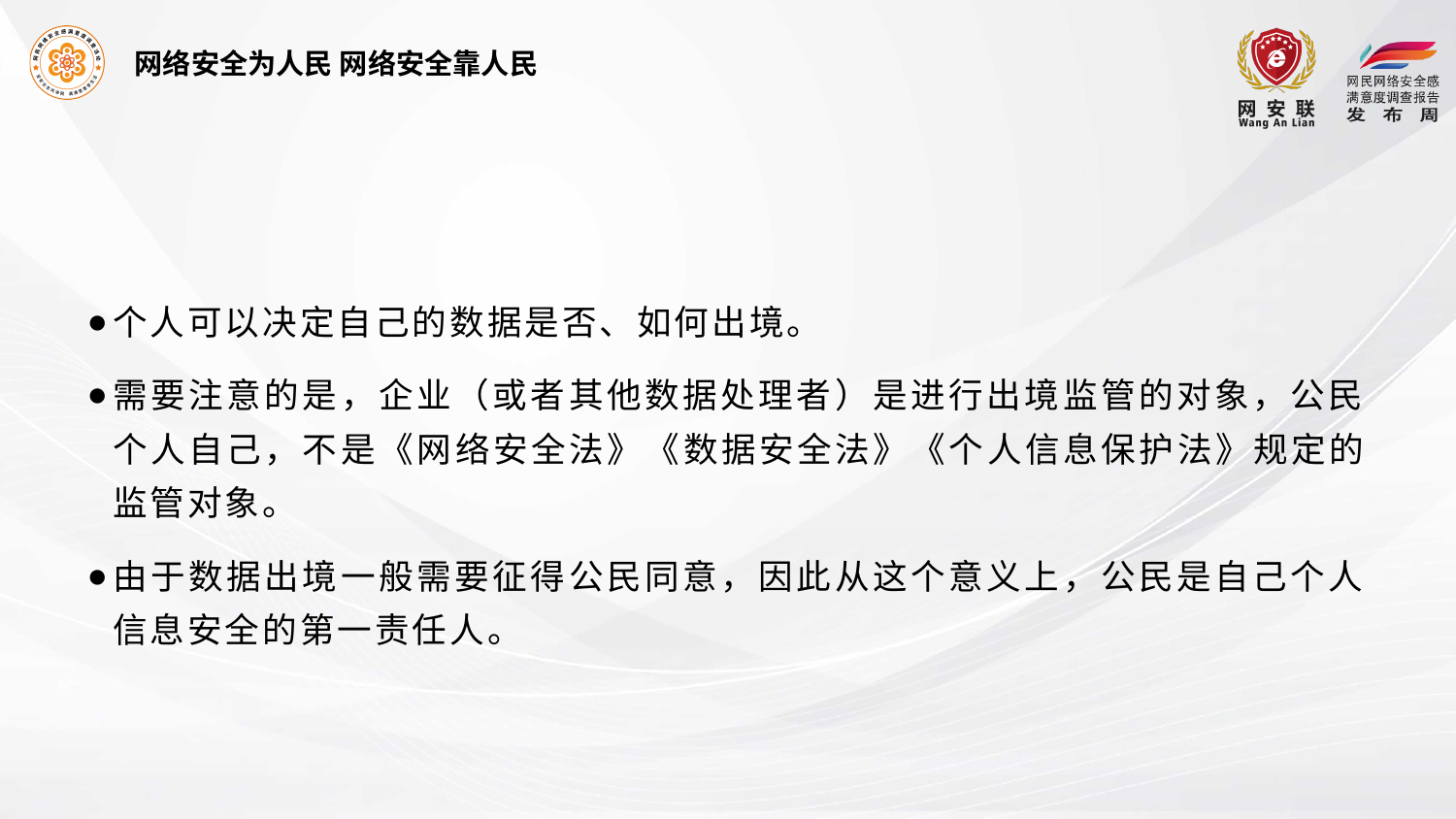

#
个人可以决定自己的数据是否、如何出境。
需要注意的是，企业（或者其他数据处理者）是进行出境监管的对象，公民个人自己，不是《网络安全法》《数据安全法》《个人信息保护法》规定的监管对象。
由于数据出境一般需要征得公民同意，因此从这个意义上，公民是自己个人信息安全的第一责任人。